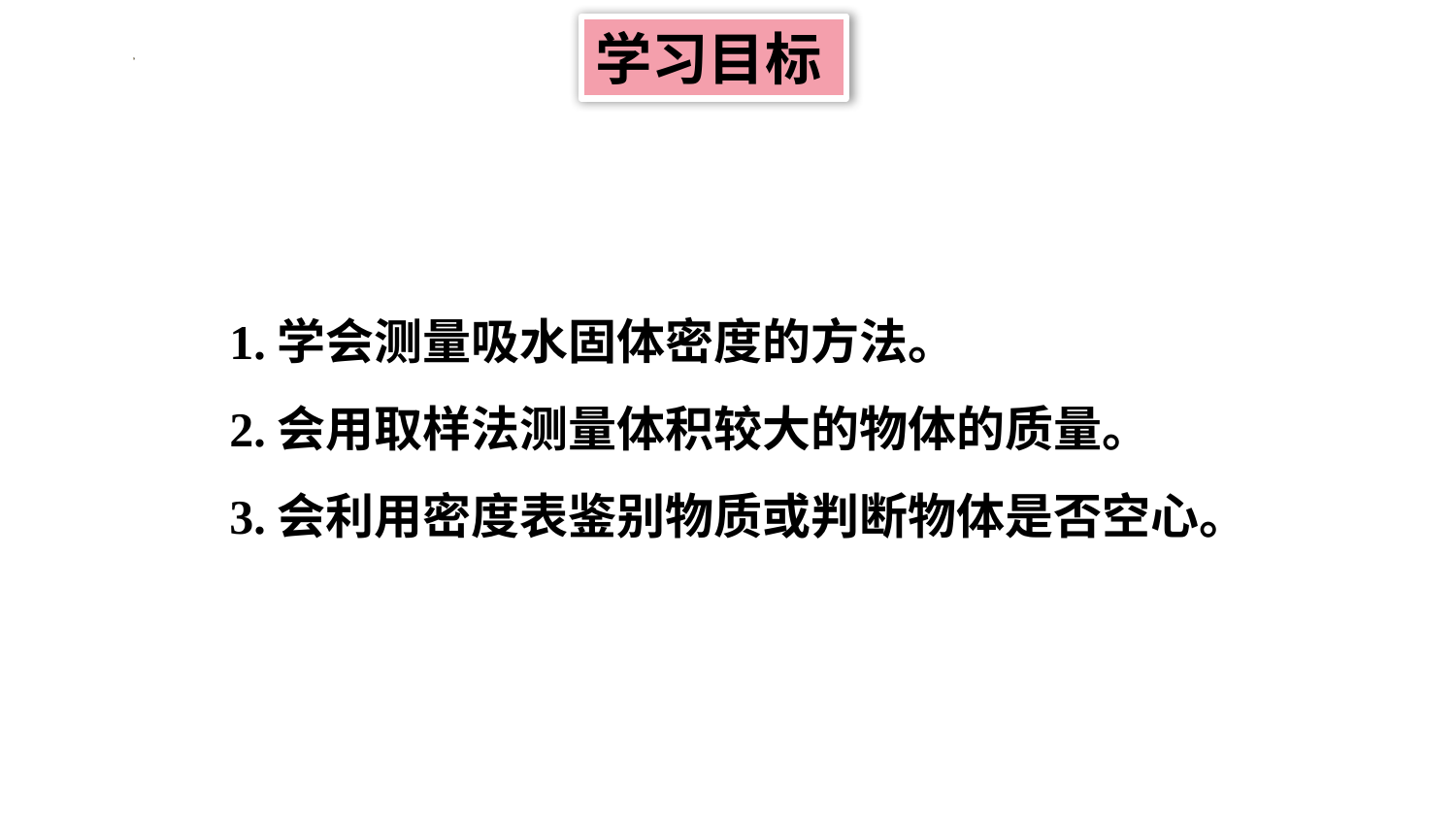

学习目标
1.学会测量吸水固体密度的方法。
2.会用取样法测量体积较大的物体的质量。
3.会利用密度表鉴别物质或判断物体是否空心。